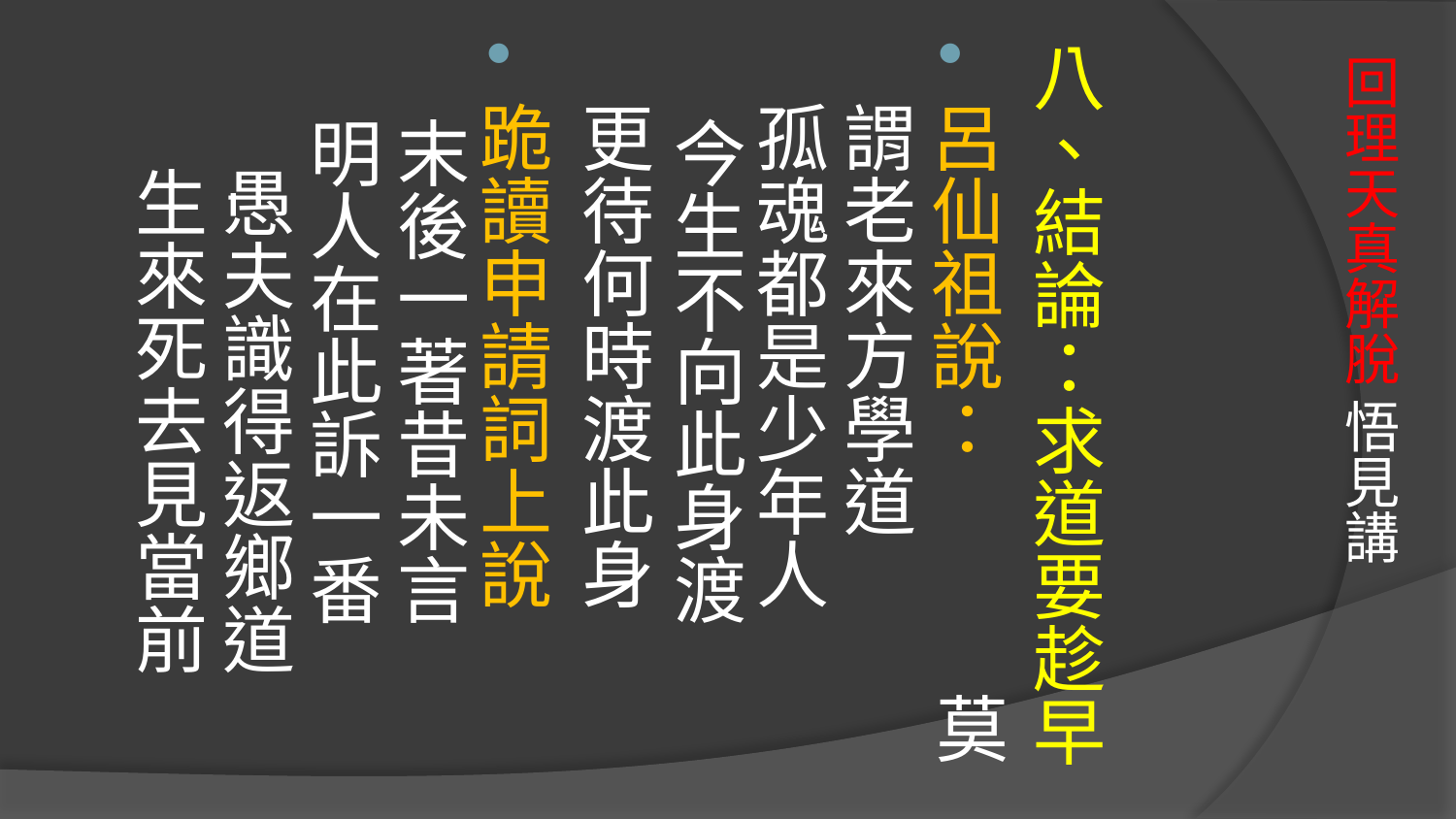

八、結論：求道要趁早
呂仙祖說：              莫謂老來方學道            孤魂都是少年人            今生不向此身渡          更待何時渡此身
跪讀申請詞上說            末後一著昔未言           明人在此訴一番              愚夫識得返鄉道           生來死去見當前

# 回理天真解脫 悟見講